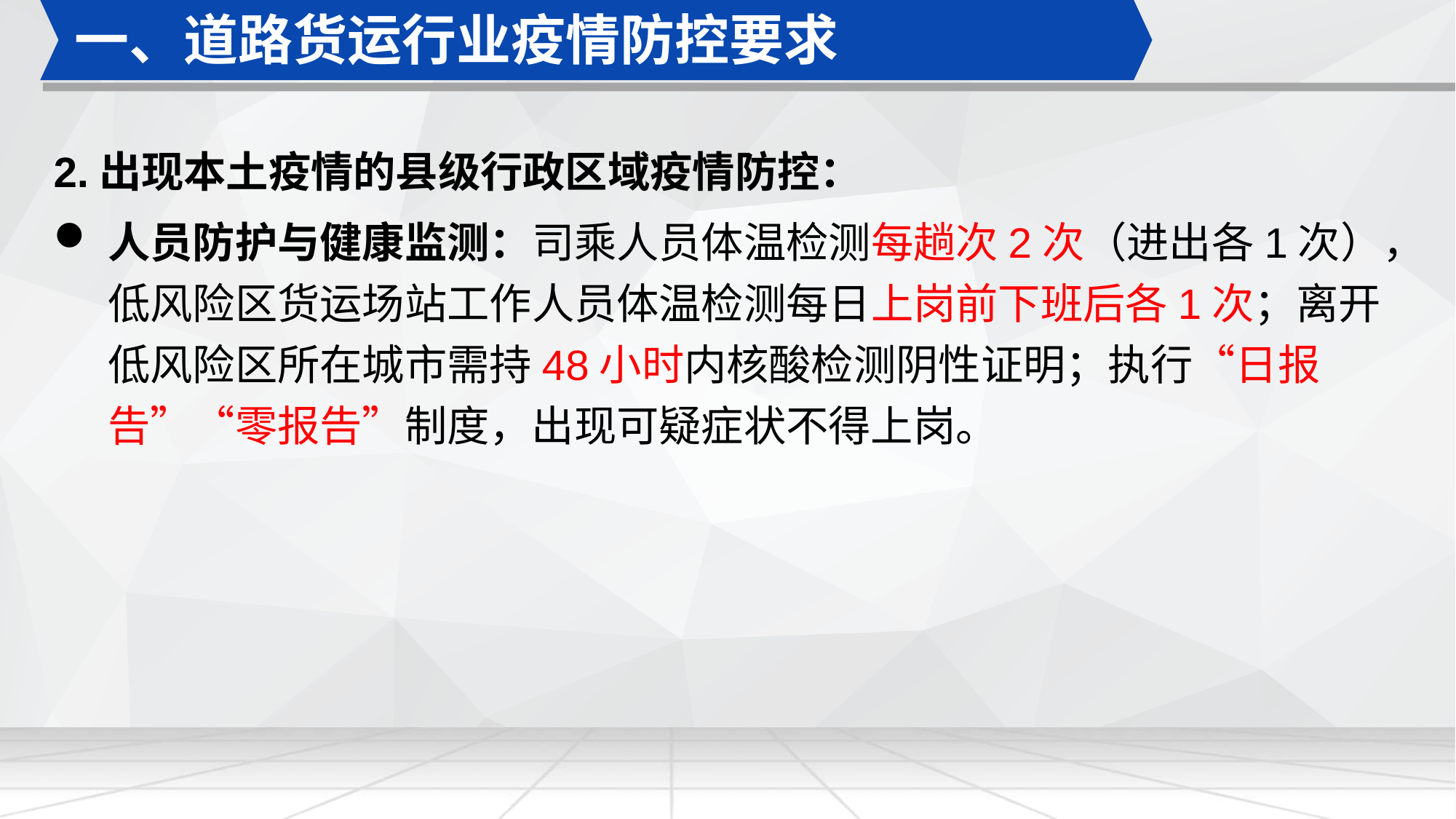

一、道路货运行业疫情防控要求

2.出现本土疫情的县级行政区域疫情防控：
人员防护与健康监测：司乘人员体温检测每趟次2次（进出各1次），低风险区货运场站工作人员体温检测每日上岗前下班后各1次；离开低风险区所在城市需持48小时内核酸检测阴性证明；执行“日报告”“零报告”制度，出现可疑症状不得上岗。